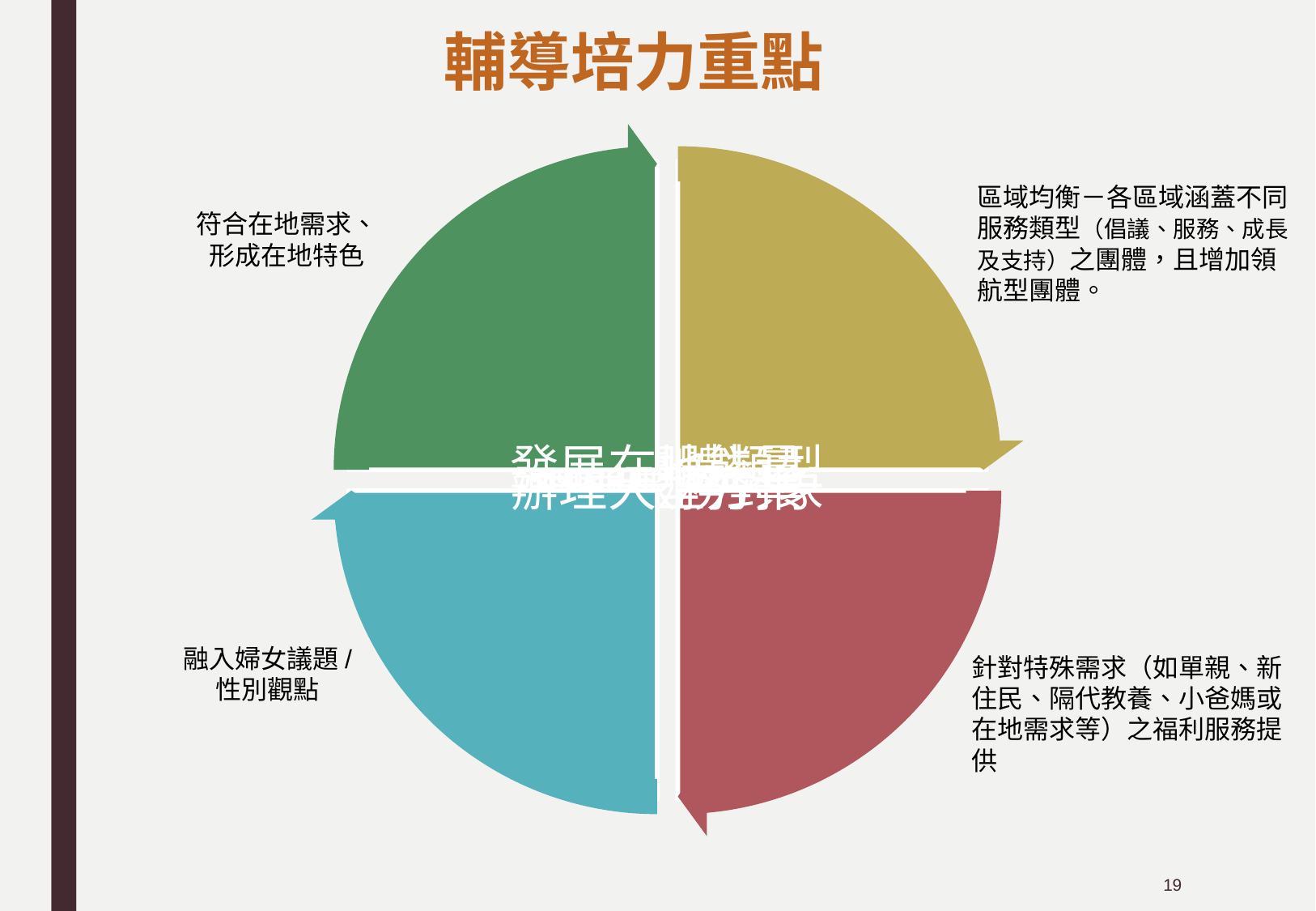

輔導培力重點
增加團體類型
擴展服務對象
辦理大型方案
發展在地能量
區域均衡－各區域涵蓋不同服務類型（倡議、服務、成長及支持）之團體，且增加領航型團體。

符合在地需求、
形成在地特色
融入婦女議題/
性別觀點
針對特殊需求（如單親、新住民、隔代教養、小爸媽或在地需求等）之福利服務提供
19